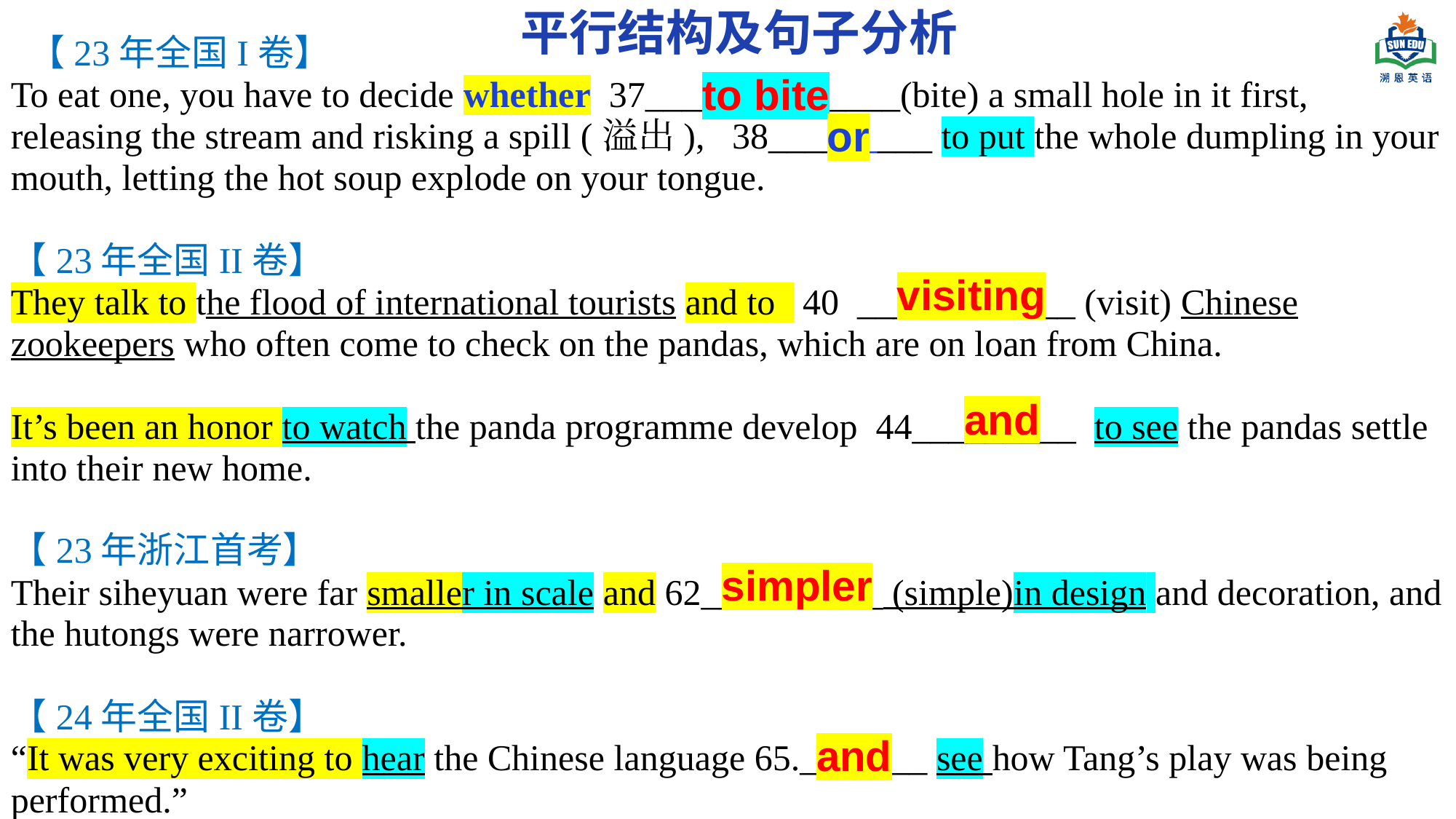

平行结构及句子分析
 【23年全国I卷】
To eat one, you have to decide whether  37______________(bite) a small hole in it first, releasing the stream and risking a spill (溢出),   38_________ to put the whole dumpling in your mouth, letting the hot soup explode on your tongue.

【23年全国II卷】
They talk to the flood of international tourists and to   40  ____________ (visit) Chinese zookeepers who often come to check on the pandas, which are on loan from China.

It’s been an honor to watch the panda programme develop  44_________  to see the pandas settle into their new home.

【23年浙江首考】
Their siheyuan were far smaller in scale and 62__________ (simple)in design and decoration, and the hutongs were narrower.

【24年全国II卷】
“It was very exciting to hear the Chinese language 65._______ see how Tang’s play was being performed.”
to bite
or
visiting
and
simpler
and